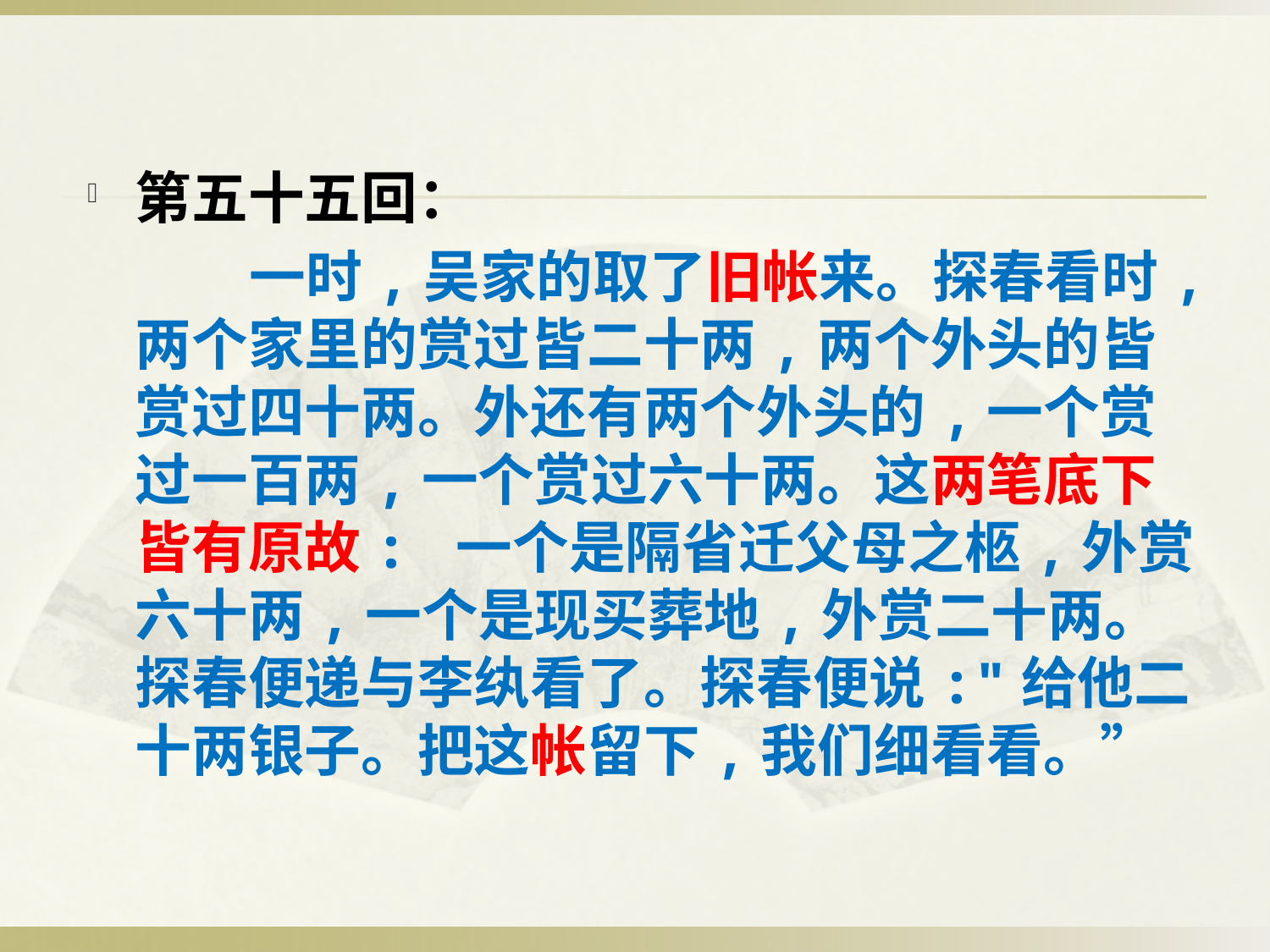

第五十五回：
一时,吴家的取了旧帐来。探春看时,两个家里的赏过皆二十两,两个外头的皆赏过四十两。外还有两个外头的,一个赏过一百两,一个赏过六十两。这两笔底下皆有原故: 一个是隔省迁父母之柩,外赏六十两,一个是现买葬地,外赏二十两。探春便递与李纨看了。探春便说:"给他二十两银子。把这帐留下,我们细看看。”
23